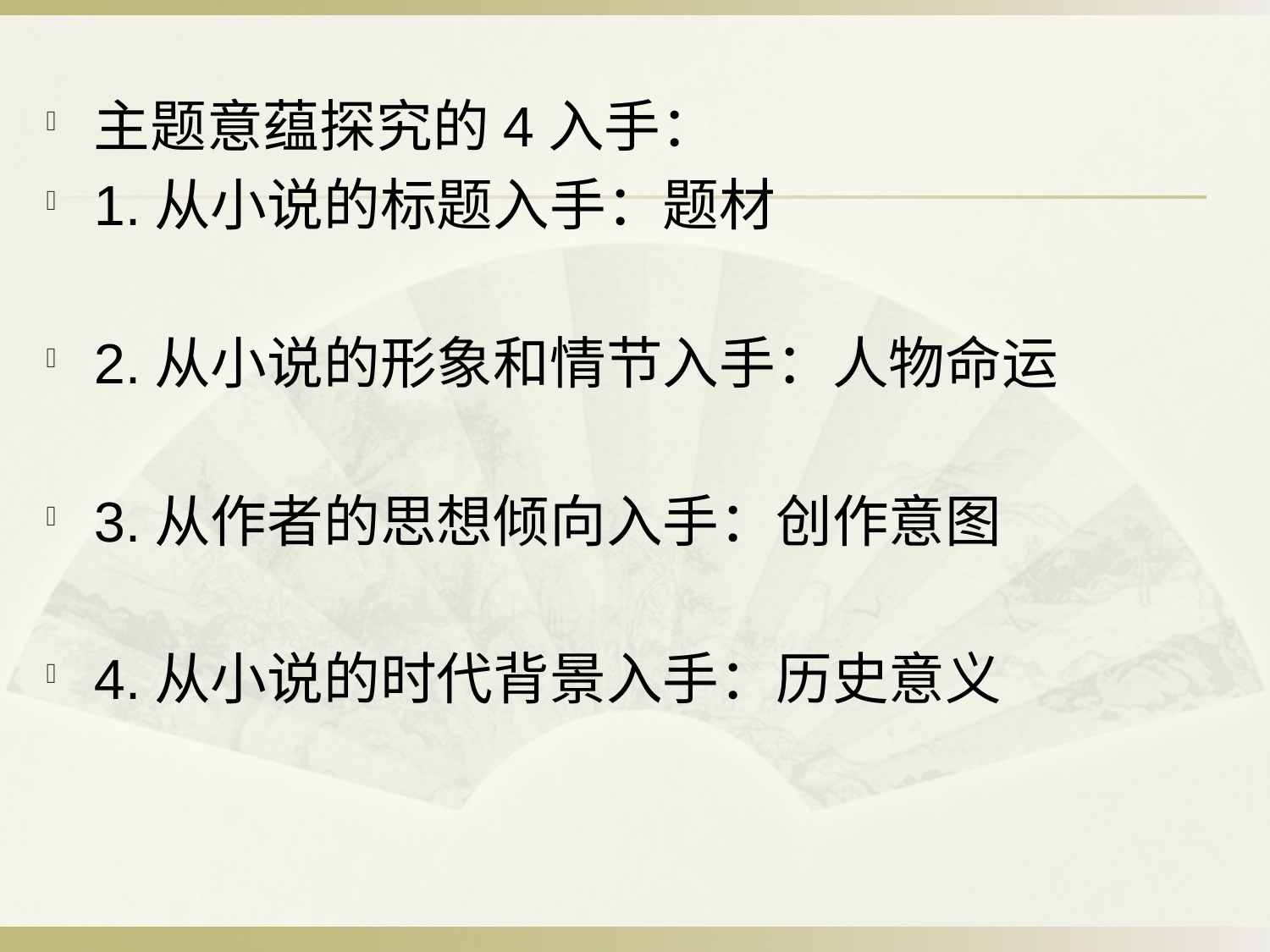

主题意蕴探究的4入手：
1.从小说的标题入手：题材

2.从小说的形象和情节入手：人物命运

3.从作者的思想倾向入手：创作意图

4.从小说的时代背景入手：历史意义